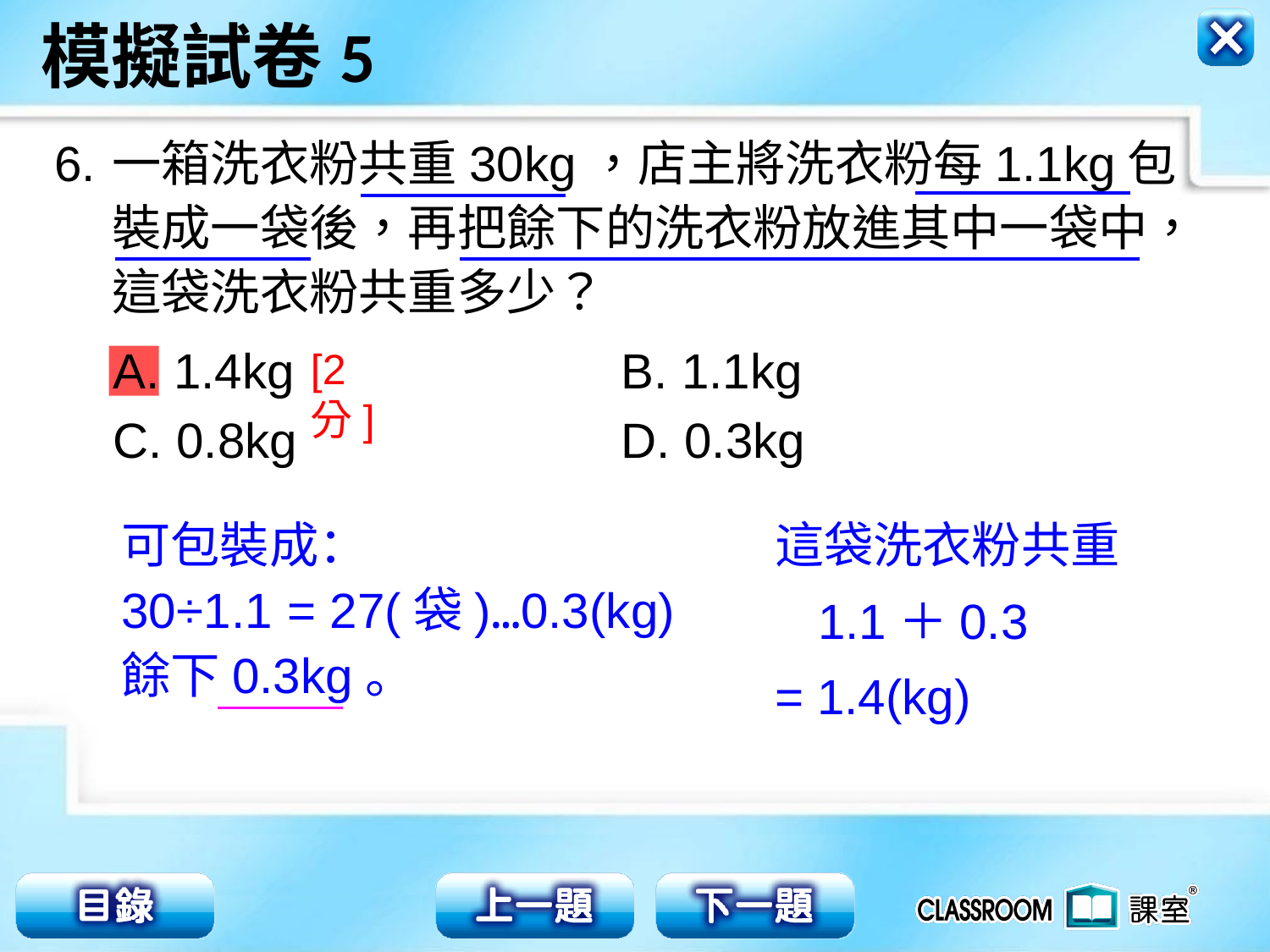

6.
一箱洗衣粉共重30kg，店主將洗衣粉每1.1kg包
裝成一袋後，再把餘下的洗衣粉放進其中一袋中，
這袋洗衣粉共重多少？
A. 1.4kg			B. 1.1kg
C. 0.8kg			D. 0.3kg
[2分]

可包裝成：
這袋洗衣粉共重
30÷1.1
= 27(袋)…0.3(kg)
1.1＋0.3
餘下0.3kg。
= 1.4(kg)